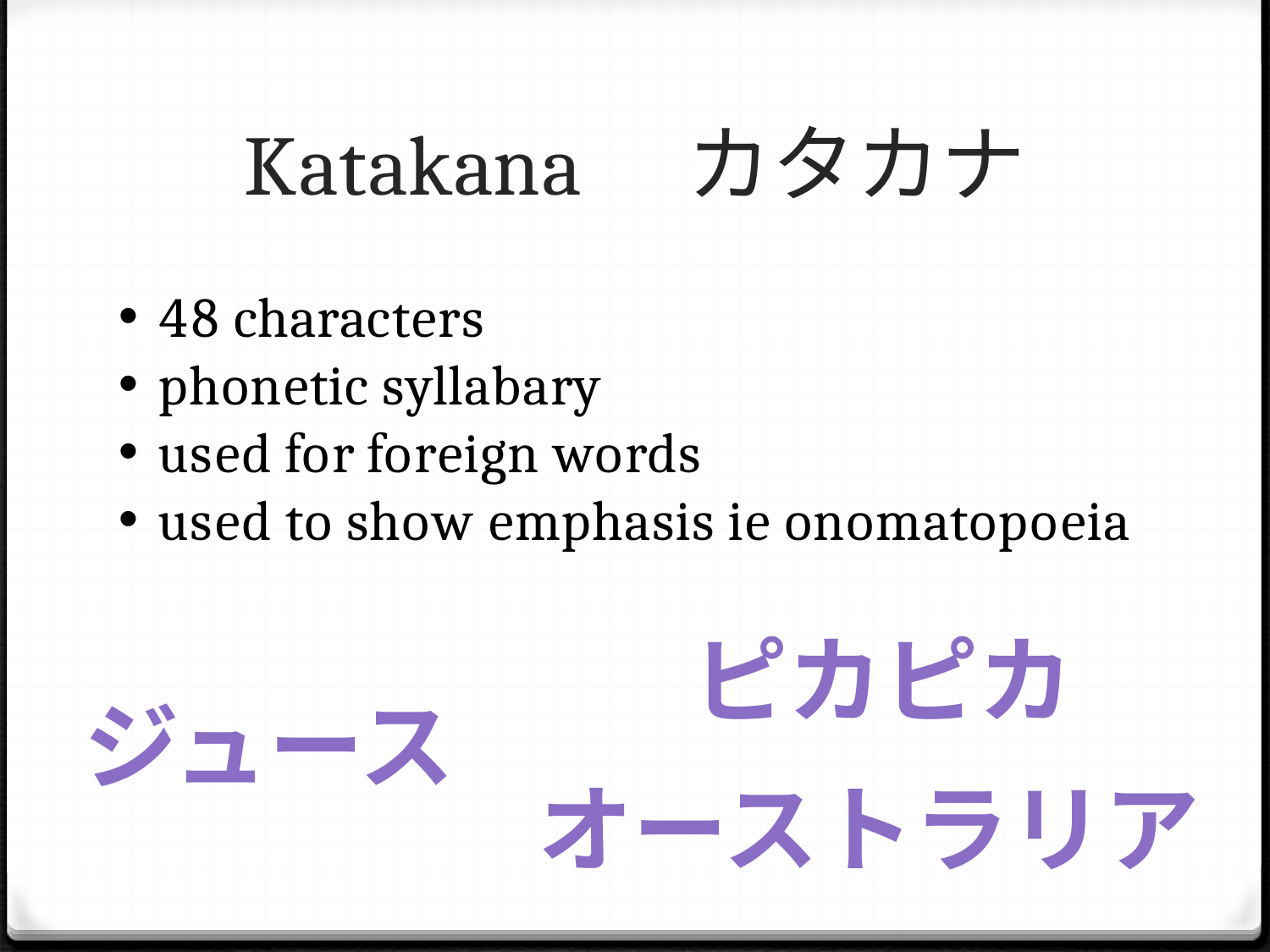

# Katakana　カタカナ
48 characters
phonetic syllabary
used for foreign words
used to show emphasis ie onomatopoeia
ピカピカ
ジュース
オーストラリア